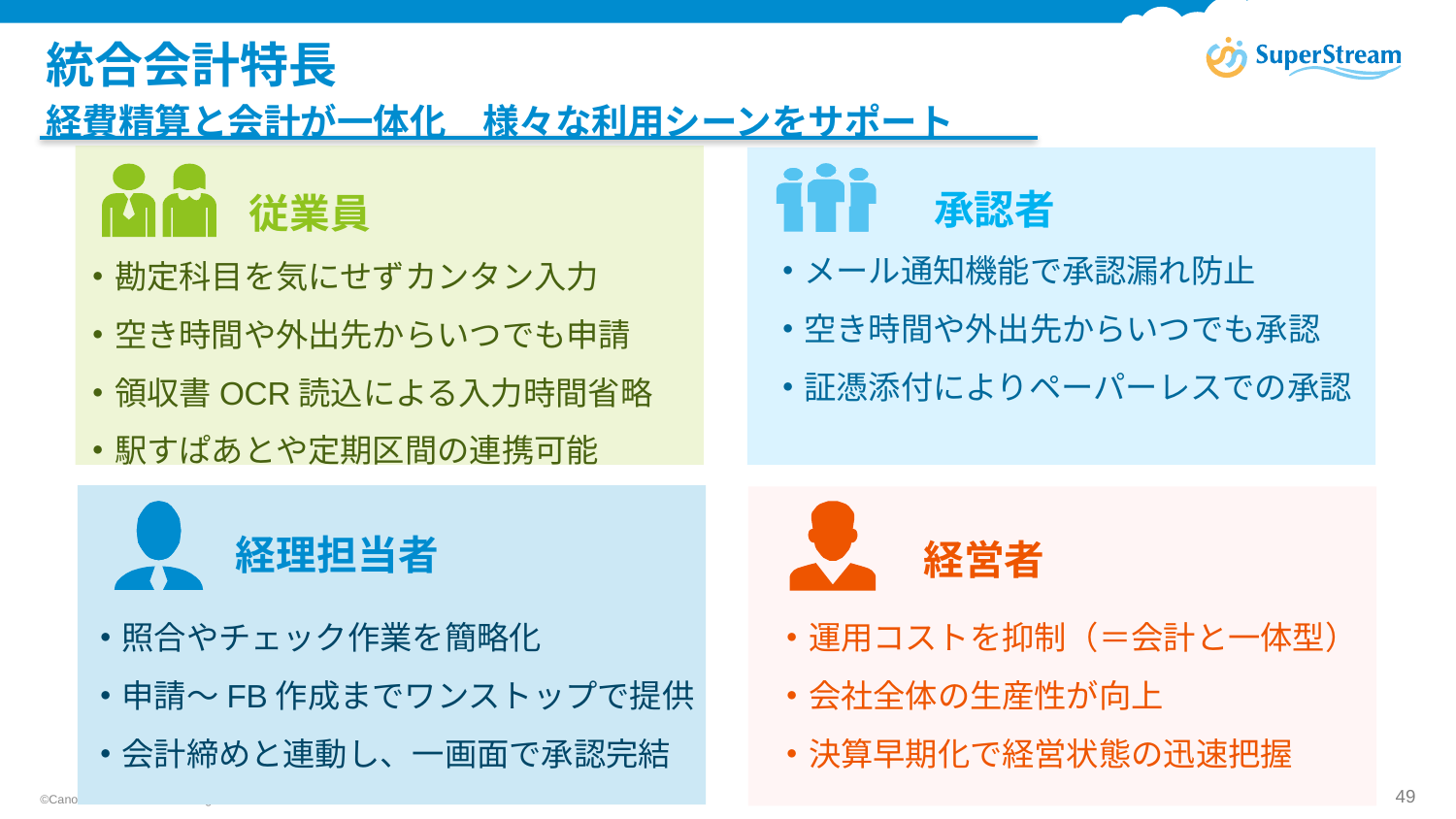

# 統合会計特長
経費精算と会計が一体化　様々な利用シーンをサポート

承認者
従業員

・メール通知機能で承認漏れ防止
・空き時間や外出先からいつでも承認
・証憑添付によりペーパーレスでの承認
・勘定科目を気にせずカンタン入力
・空き時間や外出先からいつでも申請
・領収書OCR読込による入力時間省略
・駅すぱあとや定期区間の連携可能

経理担当者
経営者
・照合やチェック作業を簡略化
・申請～FB作成までワンストップで提供
・会計締めと連動し、一画面で承認完結
・運用コストを抑制（＝会計と一体型）
・会社全体の生産性が向上
・決算早期化で経営状態の迅速把握
©Canon IT Solutions Inc.  All rights reserved.
49